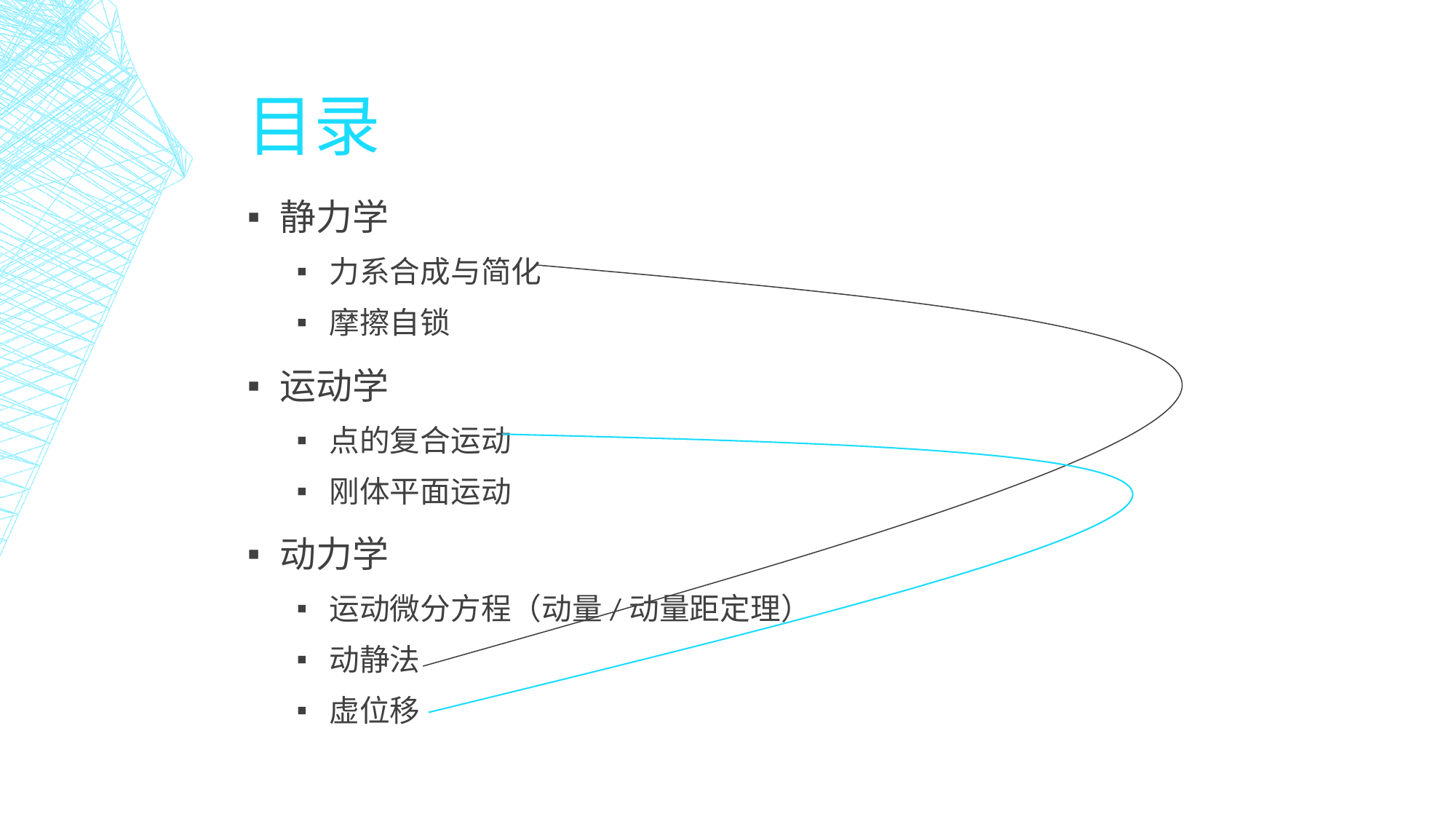

目录
静力学
力系合成与简化
摩擦自锁
运动学
点的复合运动
刚体平面运动
动力学
运动微分方程（动量/动量距定理）
动静法
虚位移